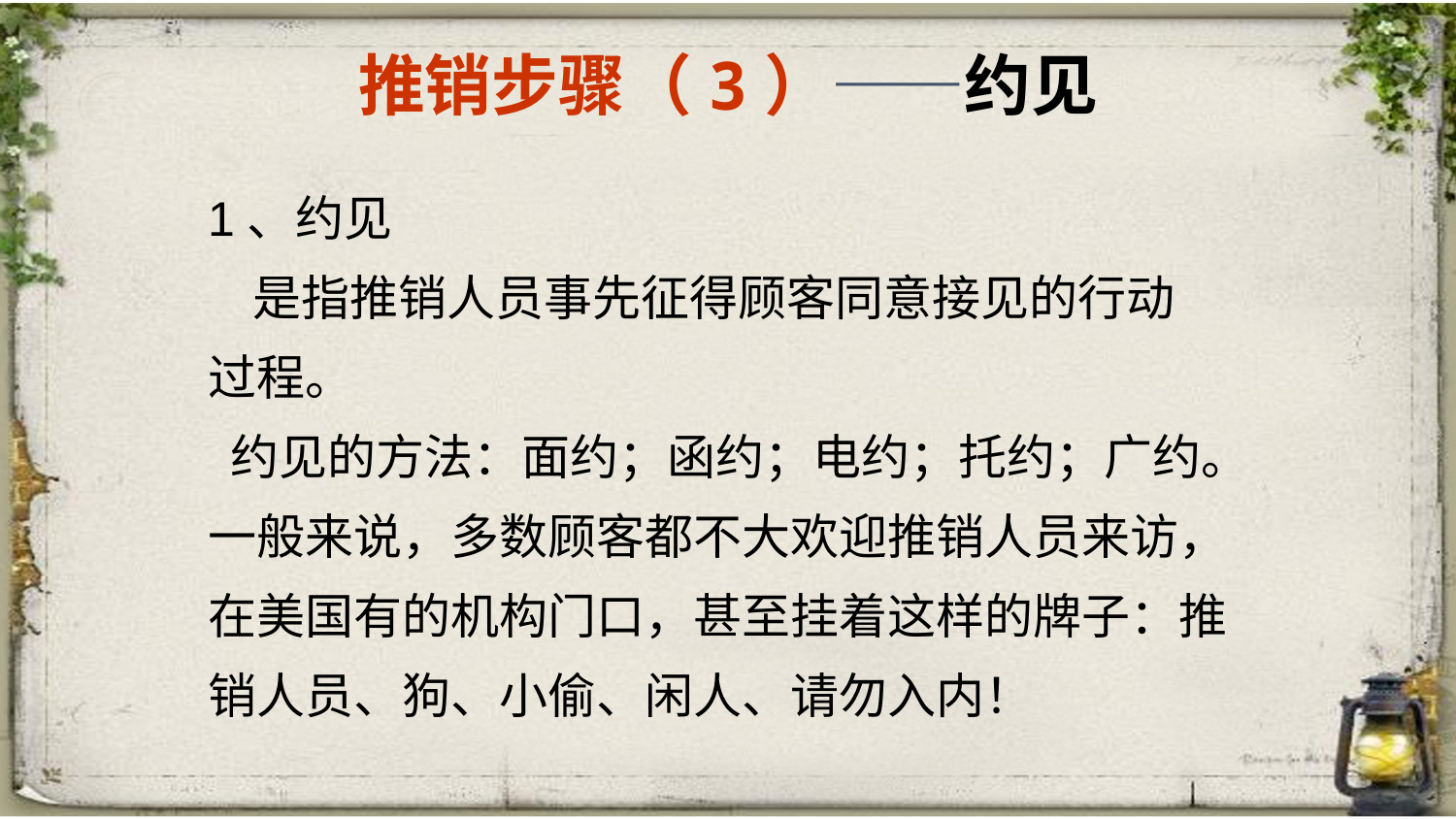

推销步骤（3）——约见
1、约见
   是指推销人员事先征得顾客同意接见的行动
过程。
 约见的方法：面约；函约；电约；托约；广约。
一般来说，多数顾客都不大欢迎推销人员来访，
在美国有的机构门口，甚至挂着这样的牌子：推
销人员、狗、小偷、闲人、请勿入内！